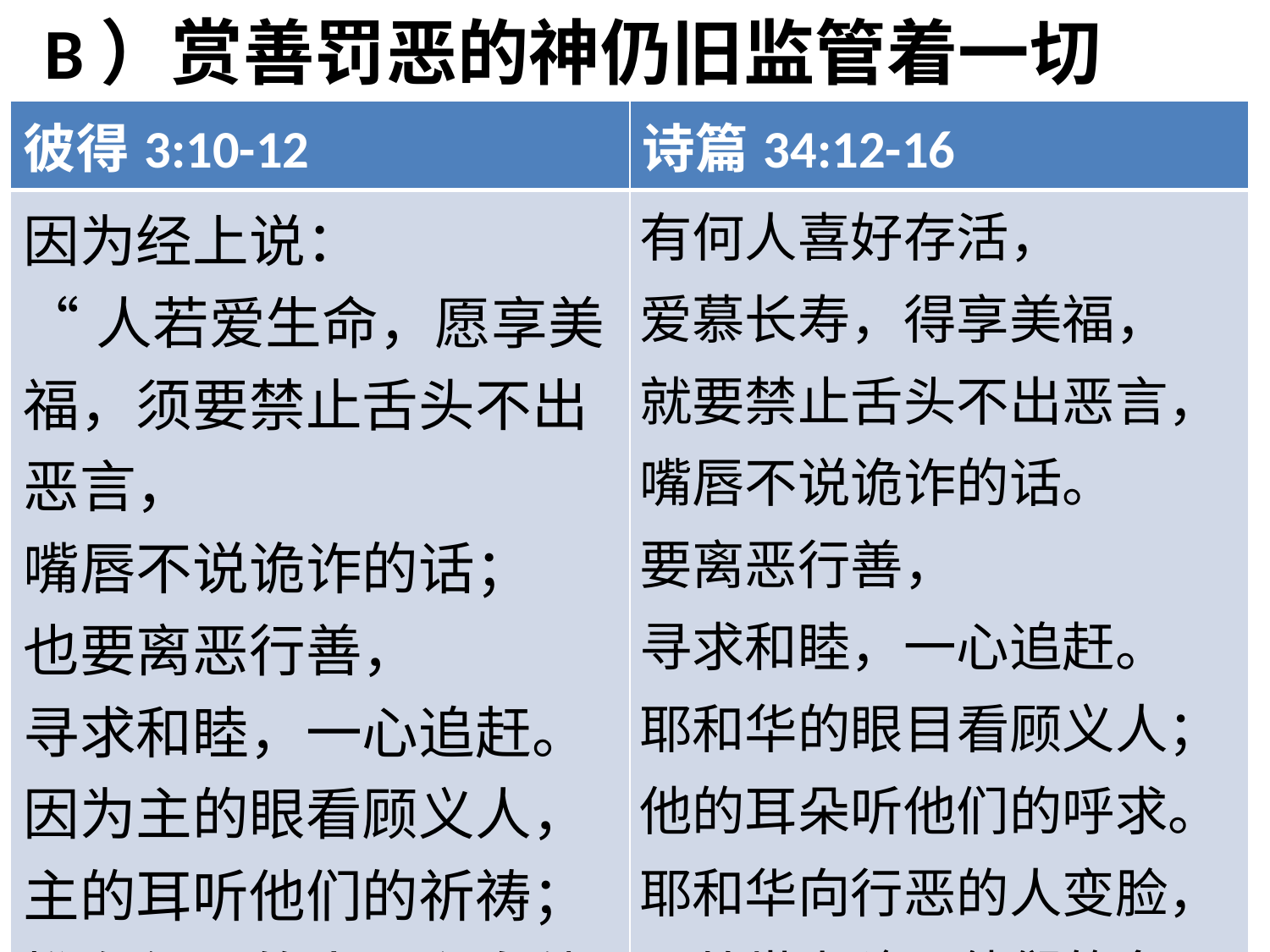

# B）赏善罚恶的神仍旧监管着一切
| 彼得3:10-12 | 诗篇34:12-16 |
| --- | --- |
| 因为经上说： “人若爱生命，愿享美福，须要禁止舌头不出恶言， 嘴唇不说诡诈的话； 也要离恶行善， 寻求和睦，一心追赶。 因为主的眼看顾义人，主的耳听他们的祈祷； 惟有行恶的人，主向他们变脸。” | 有何人喜好存活， 爱慕长寿，得享美福， 就要禁止舌头不出恶言，嘴唇不说诡诈的话。 要离恶行善， 寻求和睦，一心追赶。 耶和华的眼目看顾义人； 他的耳朵听他们的呼求。 耶和华向行恶的人变脸，要从世上除灭他们的名号。 |